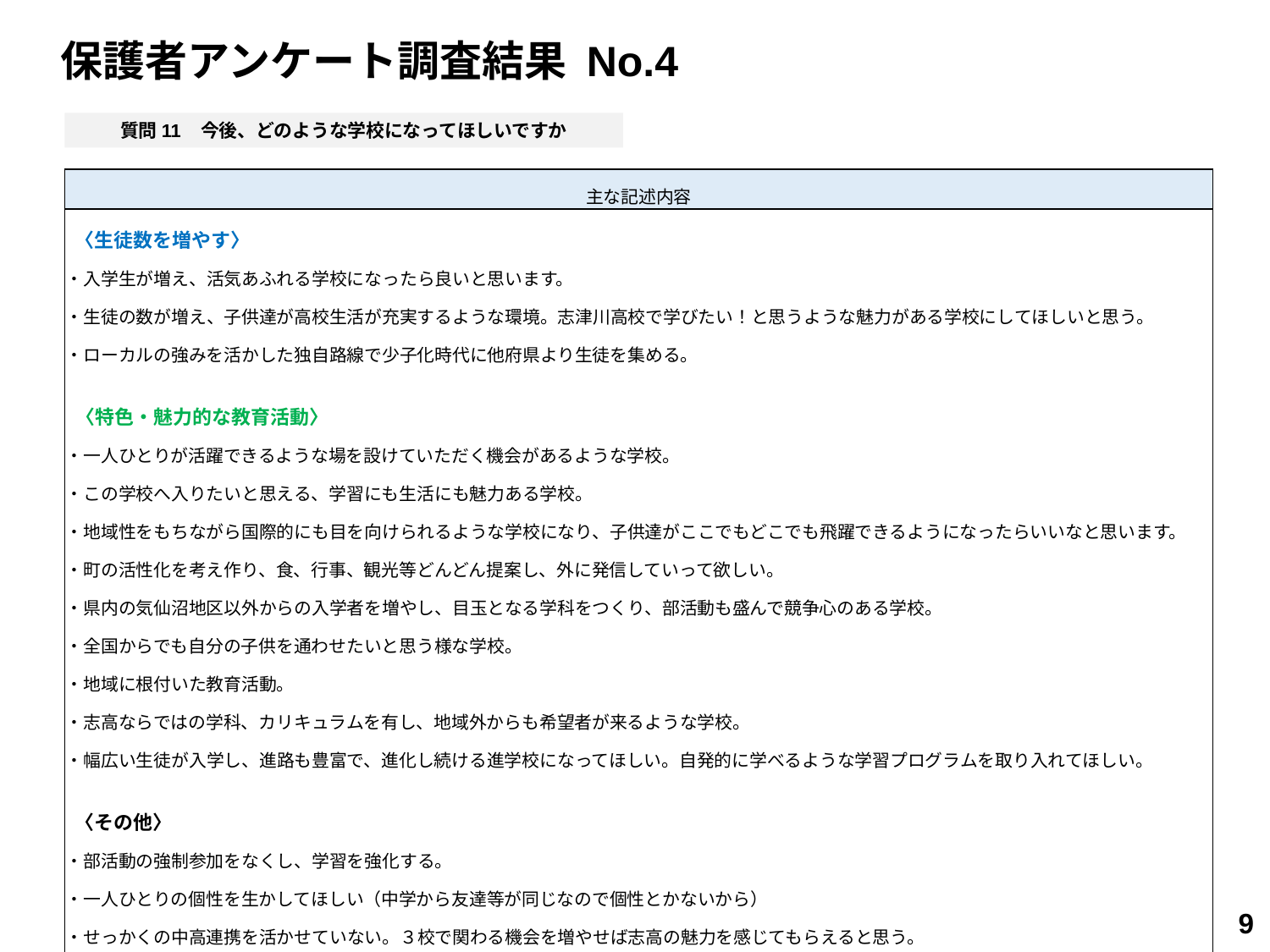

保護者アンケート調査結果 No.4
質問11   今後、どのような学校になってほしいですか
| 主な記述内容 |
| --- |
| 〈生徒数を増やす〉 ・入学生が増え、活気あふれる学校になったら良いと思います。 ・生徒の数が増え、子供達が高校生活が充実するような環境。志津川高校で学びたい！と思うような魅力がある学校にしてほしいと思う。 ・ローカルの強みを活かした独自路線で少子化時代に他府県より生徒を集める。 〈特色・魅力的な教育活動〉 ・一人ひとりが活躍できるような場を設けていただく機会があるような学校。 ・この学校へ入りたいと思える、学習にも生活にも魅力ある学校。 ・地域性をもちながら国際的にも目を向けられるような学校になり、子供達がここでもどこでも飛躍できるようになったらいいなと思います。 ・町の活性化を考え作り、食、行事、観光等どんどん提案し、外に発信していって欲しい。 ・県内の気仙沼地区以外からの入学者を増やし、目玉となる学科をつくり、部活動も盛んで競争心のある学校。 ・全国からでも自分の子供を通わせたいと思う様な学校。 ・地域に根付いた教育活動。 ・志高ならではの学科、カリキュラムを有し、地域外からも希望者が来るような学校。 ・幅広い生徒が入学し、進路も豊富で、進化し続ける進学校になってほしい。自発的に学べるような学習プログラムを取り入れてほしい。 〈その他〉 ・部活動の強制参加をなくし、学習を強化する。 ・一人ひとりの個性を生かしてほしい（中学から友達等が同じなので個性とかないから） ・せっかくの中高連携を活かせていない。３校で関わる機会を増やせば志高の魅力を感じてもらえると思う。 ・他校と同じように、希望する大学等に行けているのにもかかわらず、進学するなら志高ではだめだというイメージがまだある。 |
9